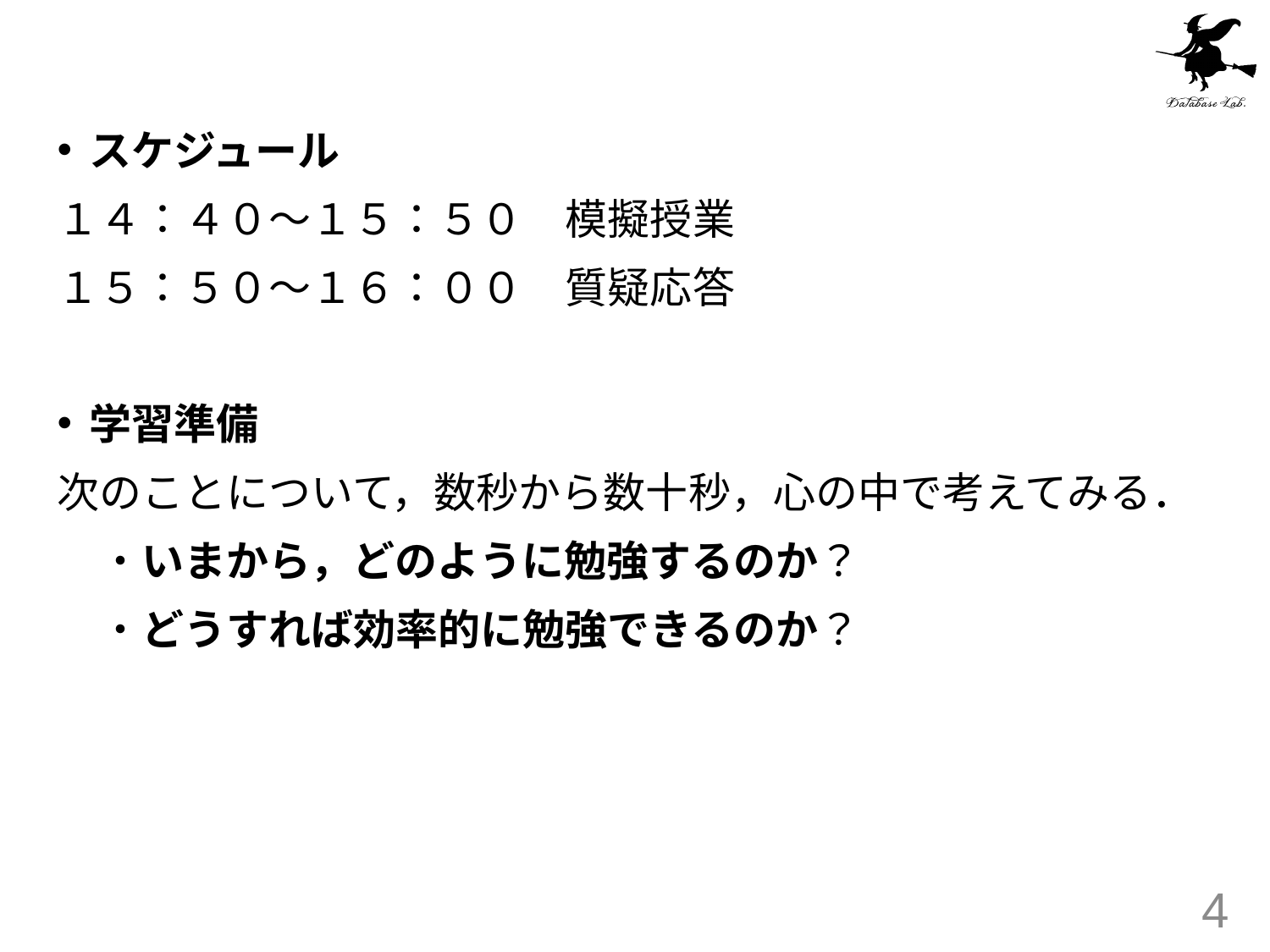

#
スケジュール
１４：４０～１５：５０　模擬授業
１５：５０～１６：００　質疑応答

学習準備
次のことについて，数秒から数十秒，心の中で考えてみる．
　・いまから，どのように勉強するのか？
　・どうすれば効率的に勉強できるのか？
4